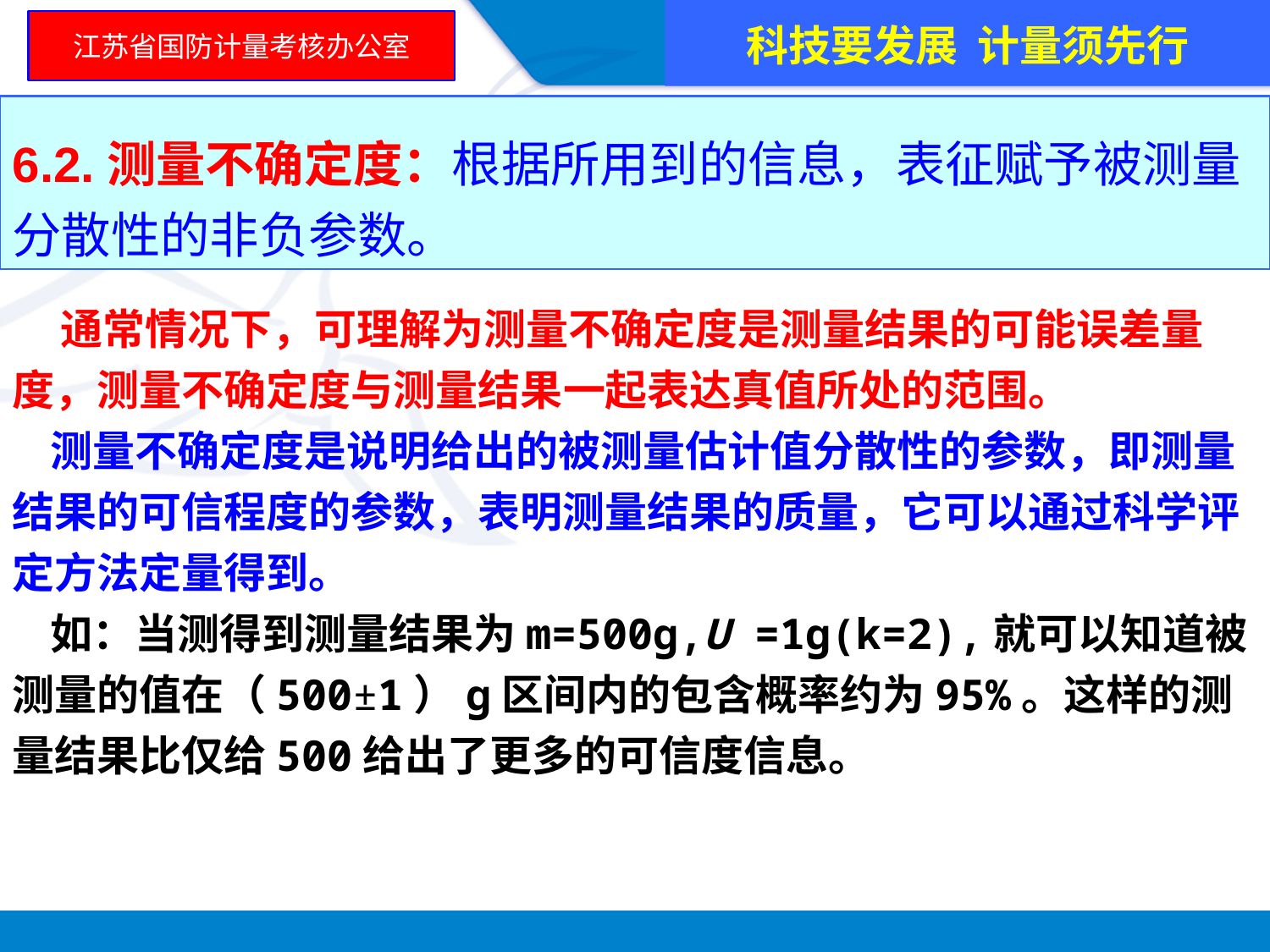

科技要发展  计量须先行
江苏省国防计量考核办公室
6.2.测量不确定度：根据所用到的信息，表征赋予被测量分散性的非负参数。
    通常情况下，可理解为测量不确定度是测量结果的可能误差量度，测量不确定度与测量结果一起表达真值所处的范围。
    测量不确定度是说明给出的被测量估计值分散性的参数，即测量结果的可信程度的参数，表明测量结果的质量，它可以通过科学评定方法定量得到。
    如：当测得到测量结果为m=500g,U =1g(k=2),就可以知道被测量的值在（500±1）g区间内的包含概率约为95%。这样的测量结果比仅给500给出了更多的可信度信息。